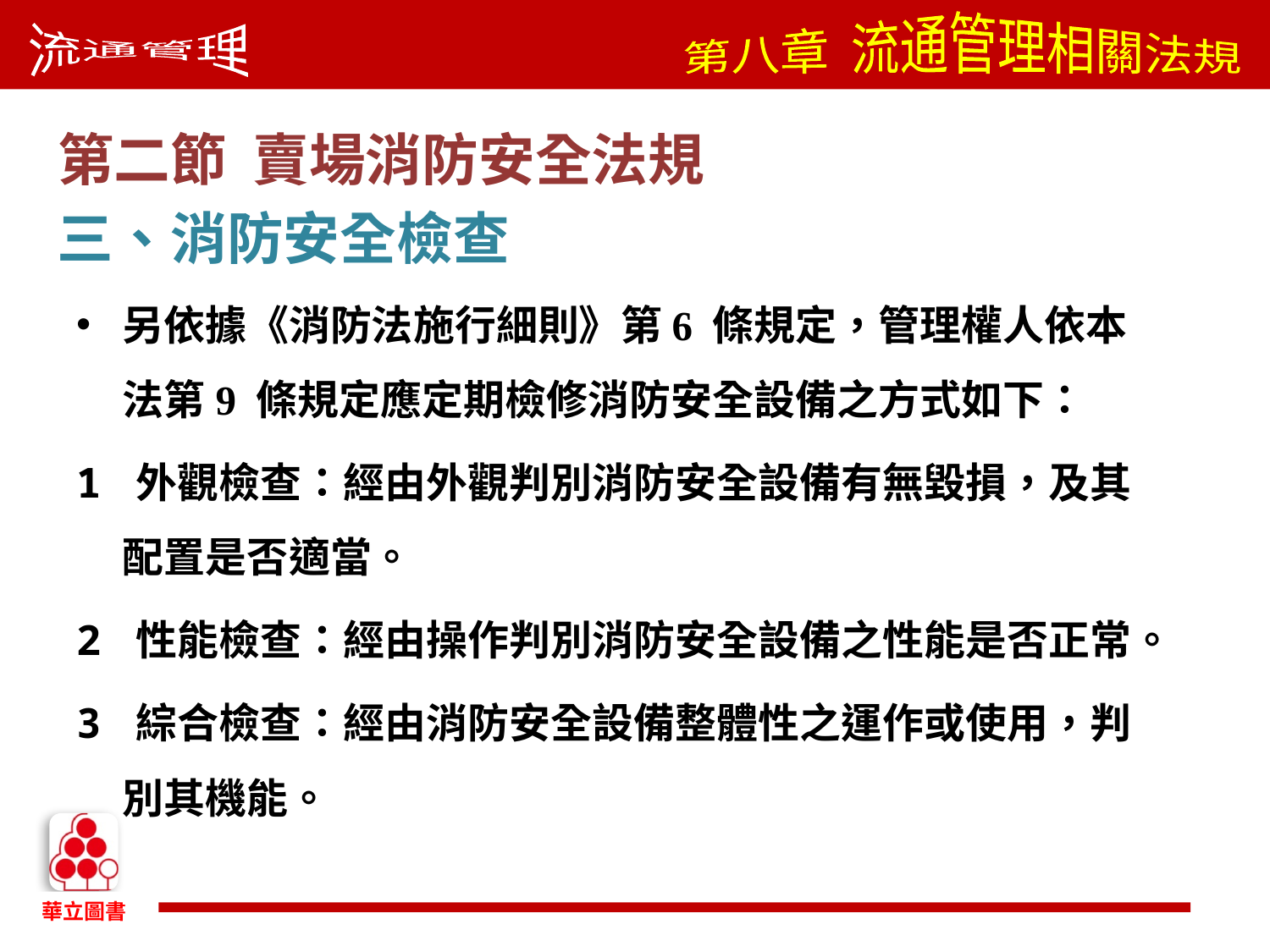

第二節  賣場消防安全法規
三、消防安全檢查
另依據《消防法施行細則》第6 條規定，管理權人依本法第9 條規定應定期檢修消防安全設備之方式如下：
1 外觀檢查：經由外觀判別消防安全設備有無毀損，及其配置是否適當。
2 性能檢查：經由操作判別消防安全設備之性能是否正常。
3 綜合檢查：經由消防安全設備整體性之運作或使用，判別其機能。